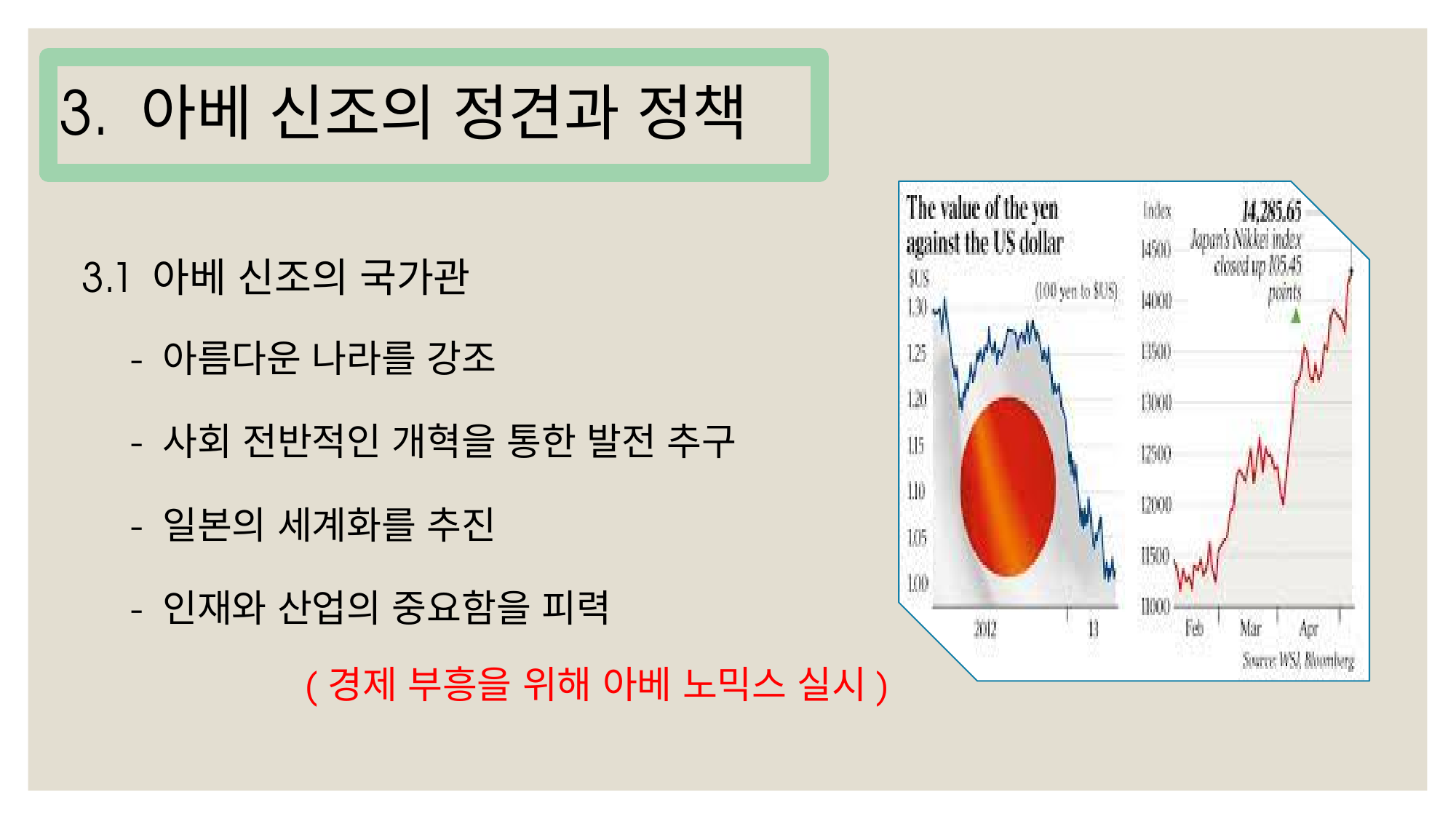

3. 아베 신조의 정견과 정책

3.1 아베 신조의 국가관
- 아름다운 나라를 강조
- 사회 전반적인 개혁을 통한 발전 추구
- 일본의 세계화를 추진
- 인재와 산업의 중요함을 피력
(경제 부흥을 위해 아베 노믹스 실시)